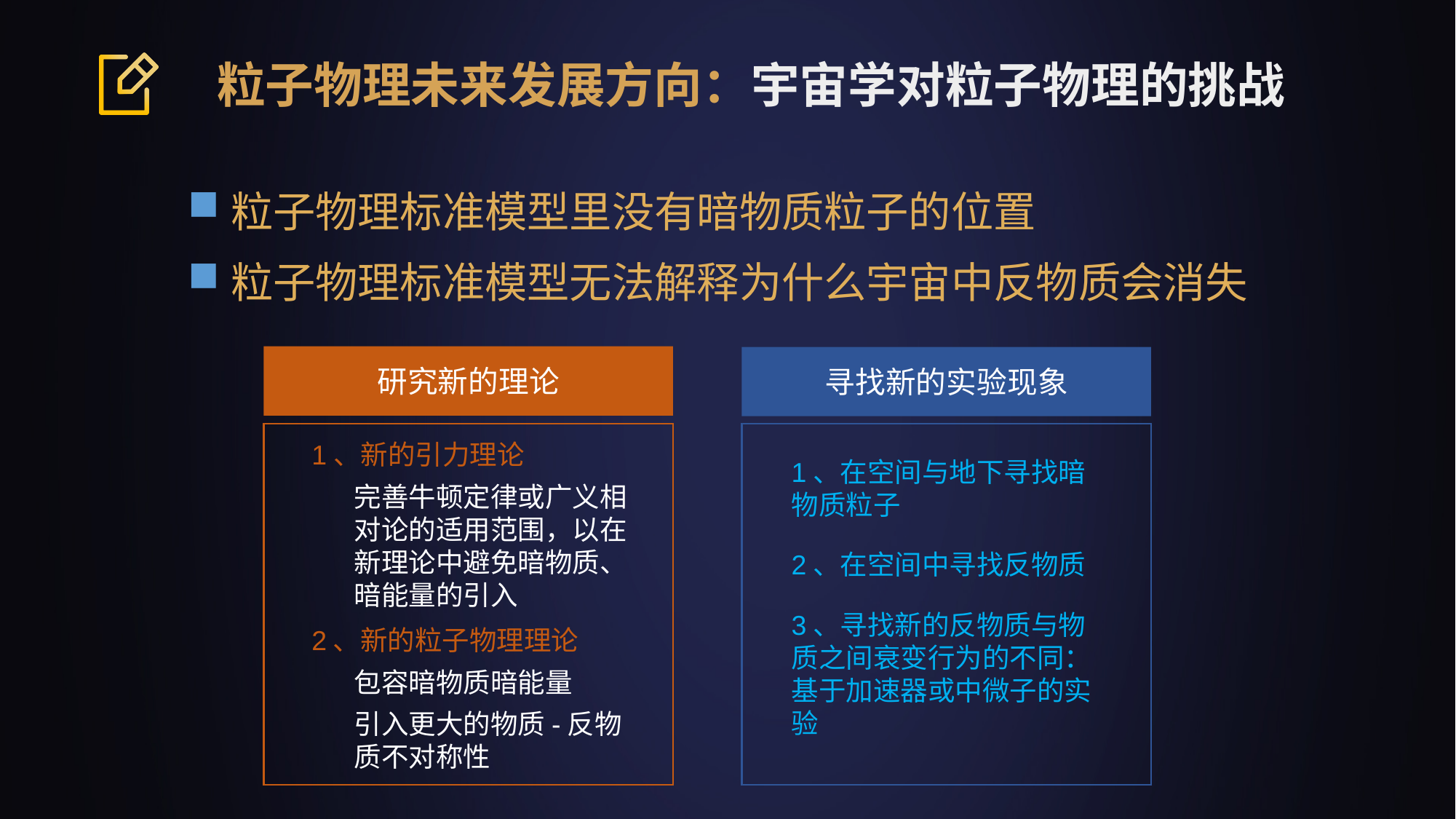

# 粒子物理未来发展方向：宇宙学对粒子物理的挑战
粒子物理标准模型里没有暗物质粒子的位置
粒子物理标准模型无法解释为什么宇宙中反物质会消失
研究新的理论
寻找新的实验现象

1、新的引力理论
完善牛顿定律或广义相对论的适用范围，以在新理论中避免暗物质、暗能量的引入
1、在空间与地下寻找暗物质粒子
2、在空间中寻找反物质
3、寻找新的反物质与物质之间衰变行为的不同：基于加速器或中微子的实验
2、新的粒子物理理论
包容暗物质暗能量
引入更大的物质-反物质不对称性